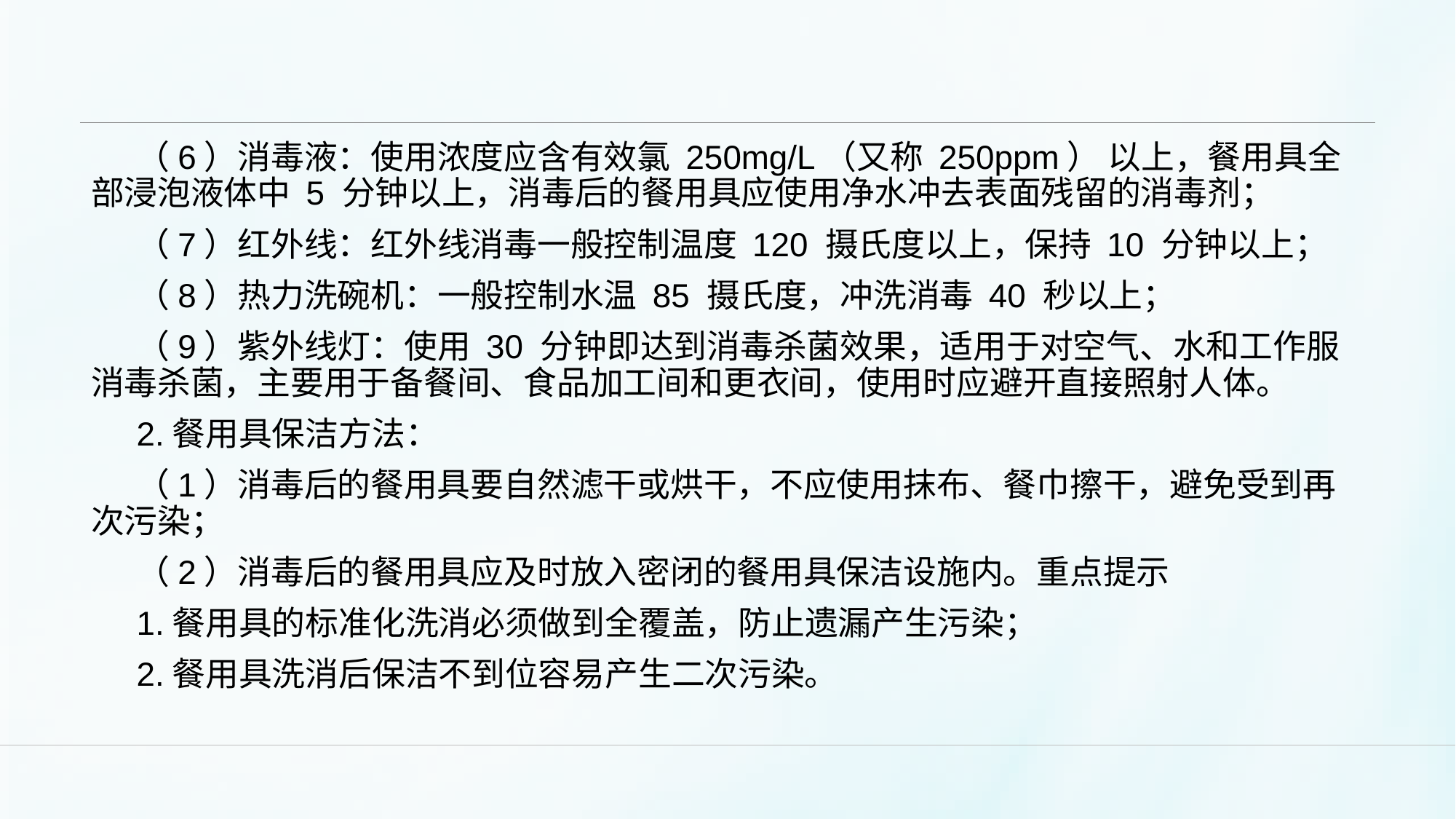

#
（6）消毒液：使用浓度应含有效氯 250mg/L（又称 250ppm） 以上，餐用具全部浸泡液体中 5 分钟以上，消毒后的餐用具应使用净水冲去表面残留的消毒剂；
（7）红外线：红外线消毒一般控制温度 120 摄氏度以上，保持 10 分钟以上；
（8）热力洗碗机：一般控制水温 85 摄氏度，冲洗消毒 40 秒以上；
（9）紫外线灯：使用 30 分钟即达到消毒杀菌效果，适用于对空气、水和工作服消毒杀菌，主要用于备餐间、食品加工间和更衣间，使用时应避开直接照射人体。
2.餐用具保洁方法：
（1）消毒后的餐用具要自然滤干或烘干，不应使用抹布、餐巾擦干，避免受到再次污染；
（2）消毒后的餐用具应及时放入密闭的餐用具保洁设施内。重点提示
1.餐用具的标准化洗消必须做到全覆盖，防止遗漏产生污染；
2.餐用具洗消后保洁不到位容易产生二次污染。